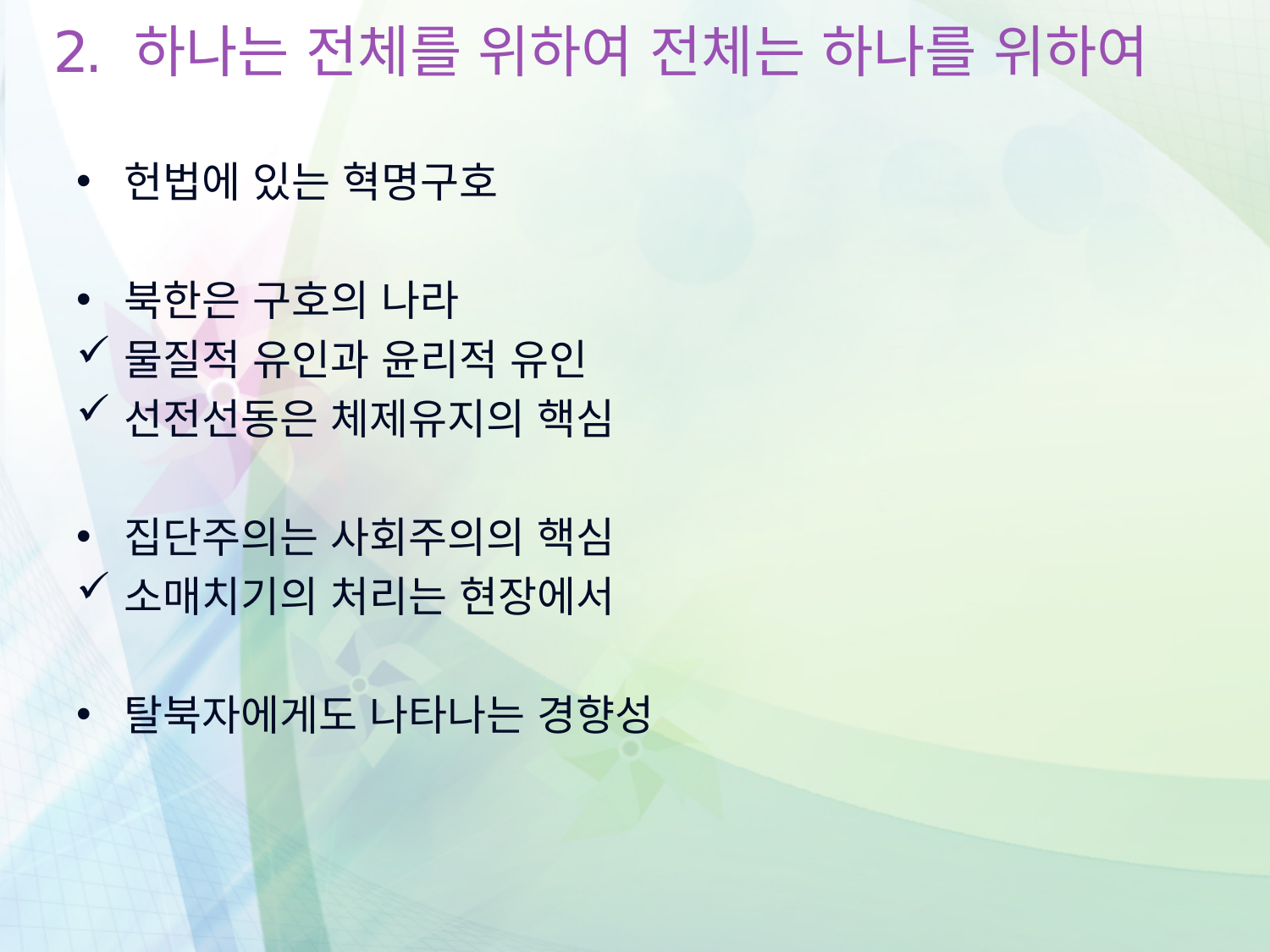

# 2. 하나는 전체를 위하여 전체는 하나를 위하여
헌법에 있는 혁명구호

북한은 구호의 나라
물질적 유인과 윤리적 유인
선전선동은 체제유지의 핵심

집단주의는 사회주의의 핵심
소매치기의 처리는 현장에서

탈북자에게도 나타나는 경향성